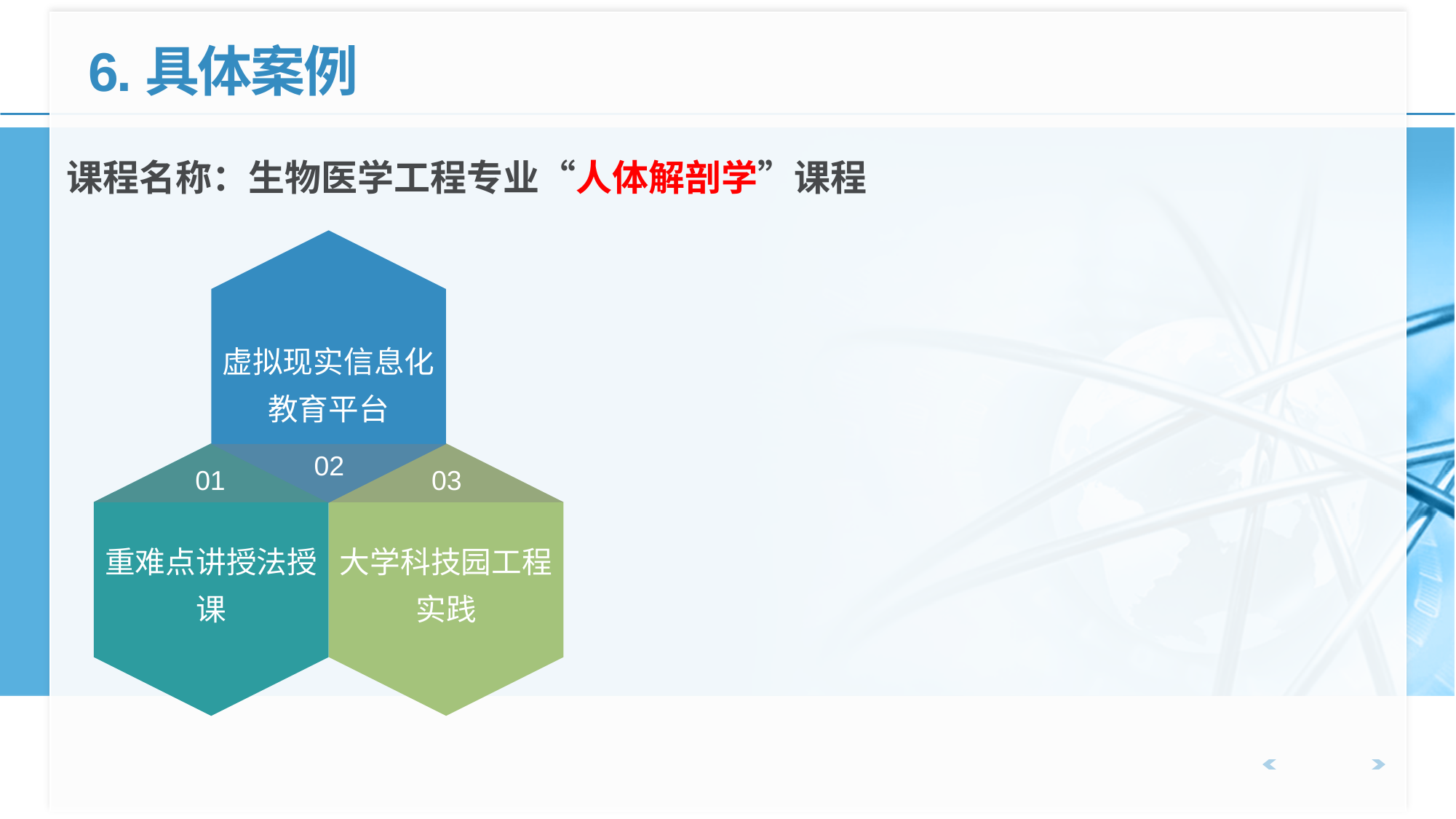

6.具体案例
课程名称：生物医学工程专业“人体解剖学”课程
虚拟现实信息化教育平台

重难点讲授法授课
01
02
大学科技园工程实践
03